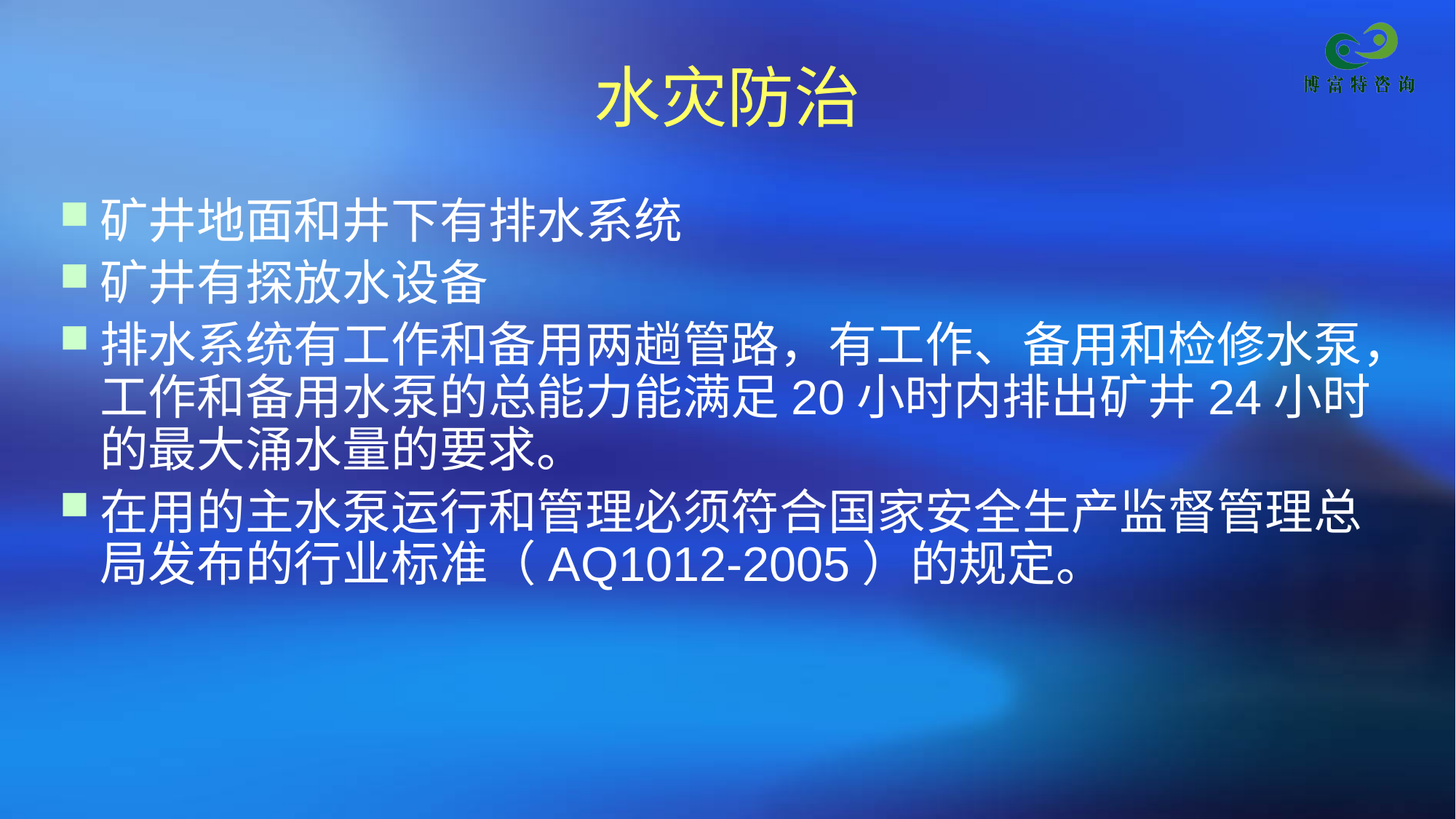

# 水灾防治
矿井地面和井下有排水系统
矿井有探放水设备
排水系统有工作和备用两趟管路，有工作、备用和检修水泵，工作和备用水泵的总能力能满足20小时内排出矿井24小时的最大涌水量的要求。
在用的主水泵运行和管理必须符合国家安全生产监督管理总局发布的行业标准（AQ1012-2005）的规定。